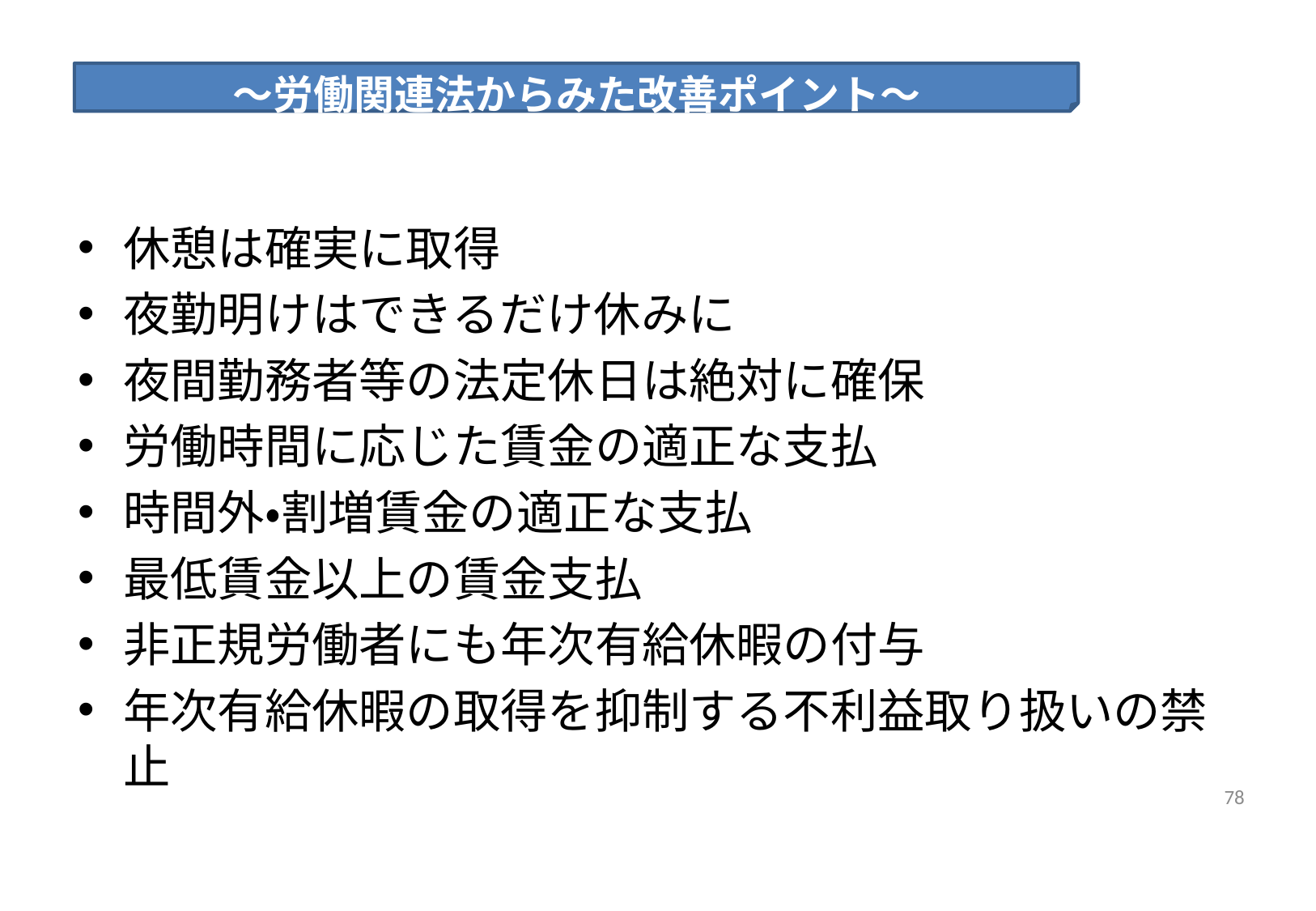

～労働関連法からみた改善ポイント～
休憩は確実に取得
夜勤明けはできるだけ休みに
夜間勤務者等の法定休日は絶対に確保
労働時間に応じた賃金の適正な支払
時間外・割増賃金の適正な支払
最低賃金以上の賃金支払
非正規労働者にも年次有給休暇の付与
年次有給休暇の取得を抑制する不利益取り扱いの禁止
78